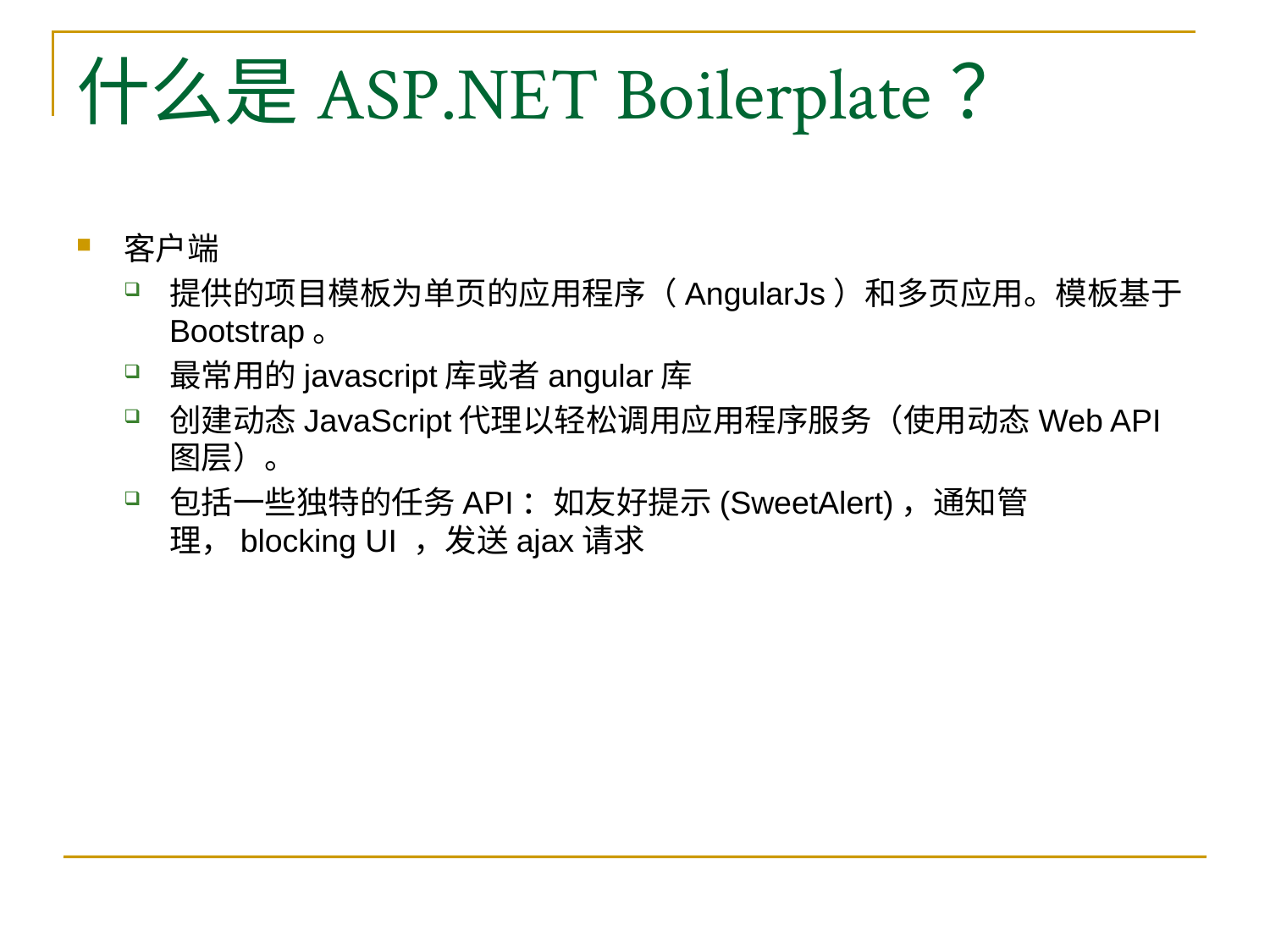

# 什么是ASP.NET Boilerplate？
客户端
提供的项目模板为单页的应用程序（AngularJs）和多页应用。模板基于Bootstrap。
最常用的javascript库或者angular库
创建动态JavaScript代理以轻松调用应用程序服务（使用动态Web API图层）。
包括一些独特的任务API：如友好提示(SweetAlert)，通知管理，blocking UI ，发送ajax请求